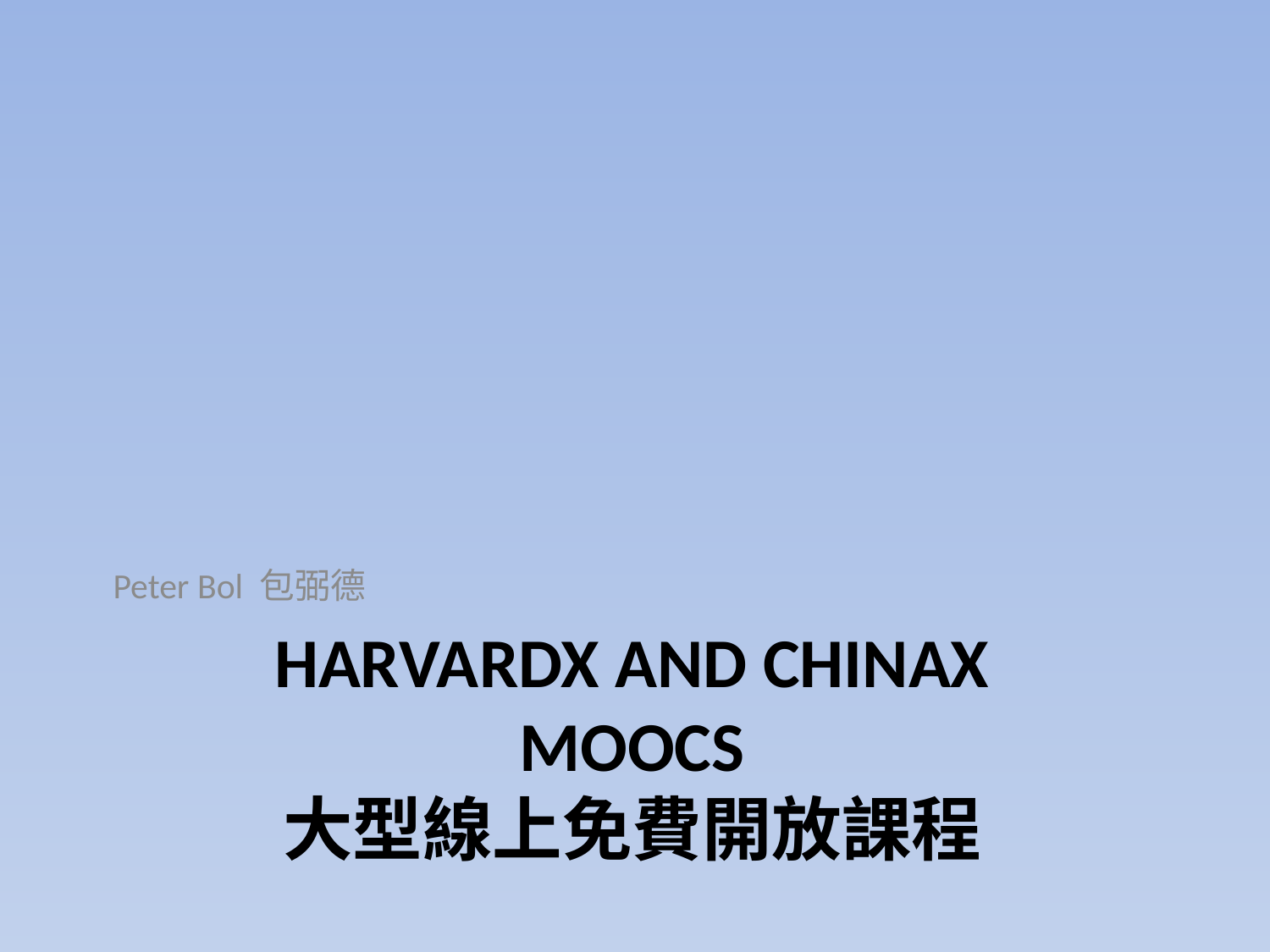

Peter Bol 包弼德
# Harvardx and Chinax MOOCs 大型線上免費開放課程